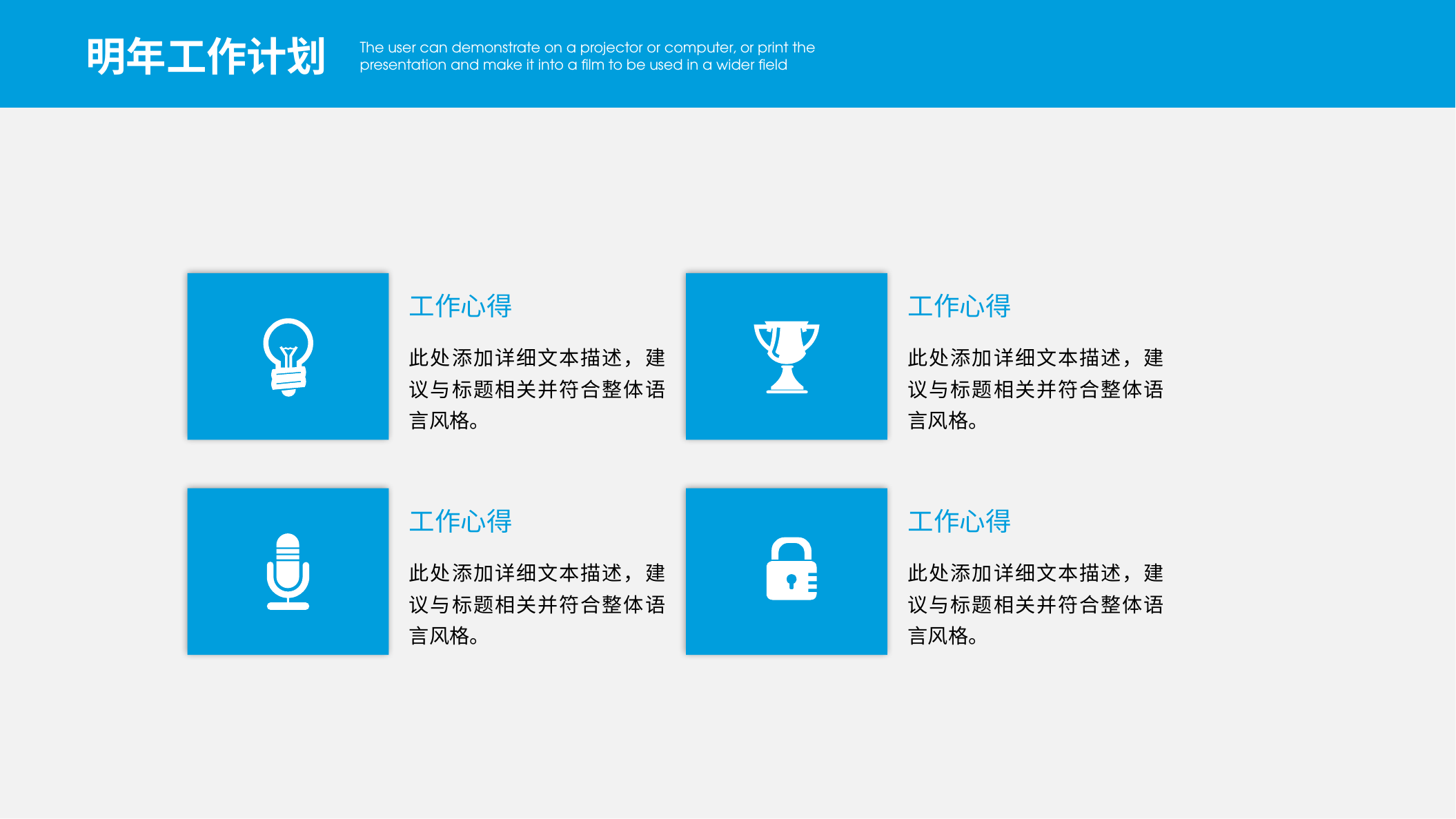

明年工作计划
The user can demonstrate on a projector or computer, or print the presentation and make it into a film to be used in a wider field
工作心得
此处添加详细文本描述，建议与标题相关并符合整体语言风格。
工作心得
此处添加详细文本描述，建议与标题相关并符合整体语言风格。

工作心得
此处添加详细文本描述，建议与标题相关并符合整体语言风格。
工作心得
此处添加详细文本描述，建议与标题相关并符合整体语言风格。